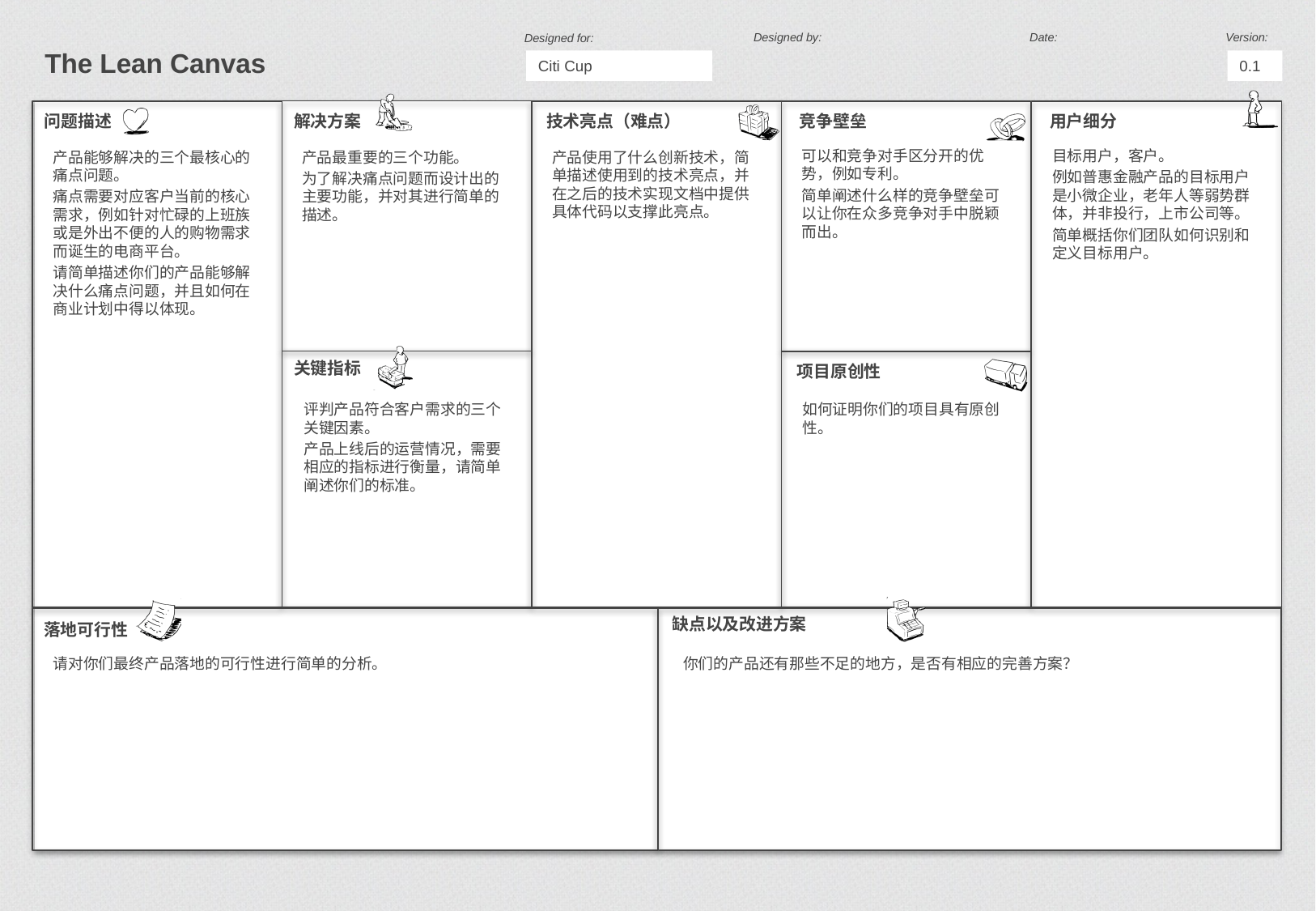

Citi Cup

0.1
目标用户，客户。
例如普惠金融产品的目标用户是小微企业，老年人等弱势群体，并非投行，上市公司等。
简单概括你们团队如何识别和定义目标用户。
可以和竞争对手区分开的优势，例如专利。
简单阐述什么样的竞争壁垒可以让你在众多竞争对手中脱颖而出。
产品能够解决的三个最核心的痛点问题。
痛点需要对应客户当前的核心需求，例如针对忙碌的上班族或是外出不便的人的购物需求而诞生的电商平台。
请简单描述你们的产品能够解决什么痛点问题，并且如何在商业计划中得以体现。
产品最重要的三个功能。
为了解决痛点问题而设计出的主要功能，并对其进行简单的描述。
产品使用了什么创新技术，简单描述使用到的技术亮点，并在之后的技术实现文档中提供具体代码以支撑此亮点。
评判产品符合客户需求的三个关键因素。
产品上线后的运营情况，需要相应的指标进行衡量，请简单阐述你们的标准。
如何证明你们的项目具有原创性。
请对你们最终产品落地的可行性进行简单的分析。
你们的产品还有那些不足的地方，是否有相应的完善方案？